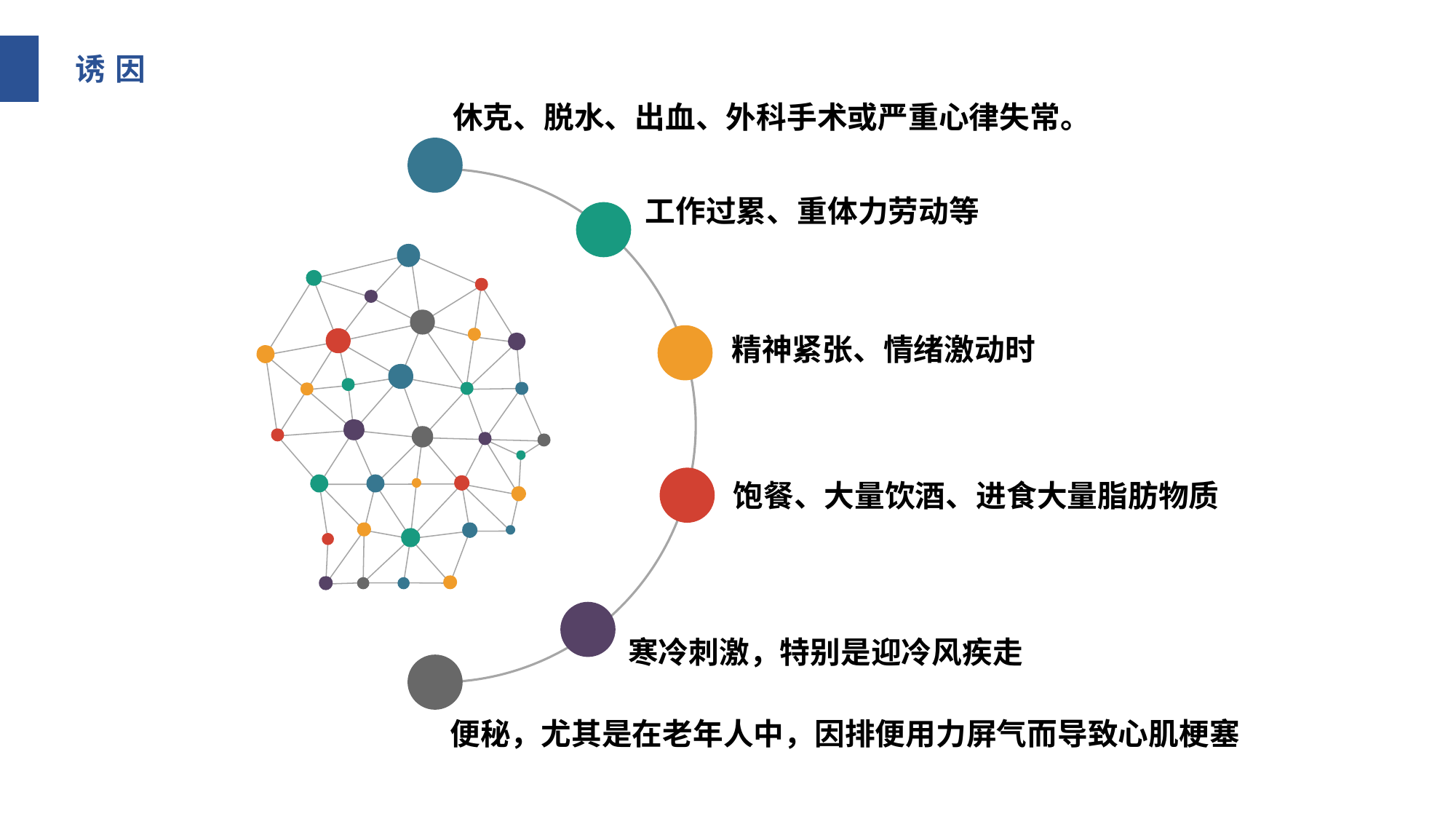

诱因
休克、脱水、出血、外科手术或严重心律失常。

工作过累、重体力劳动等
精神紧张、情绪激动时
饱餐、大量饮酒、进食大量脂肪物质
寒冷刺激，特别是迎冷风疾走
便秘，尤其是在老年人中，因排便用力屏气而导致心肌梗塞